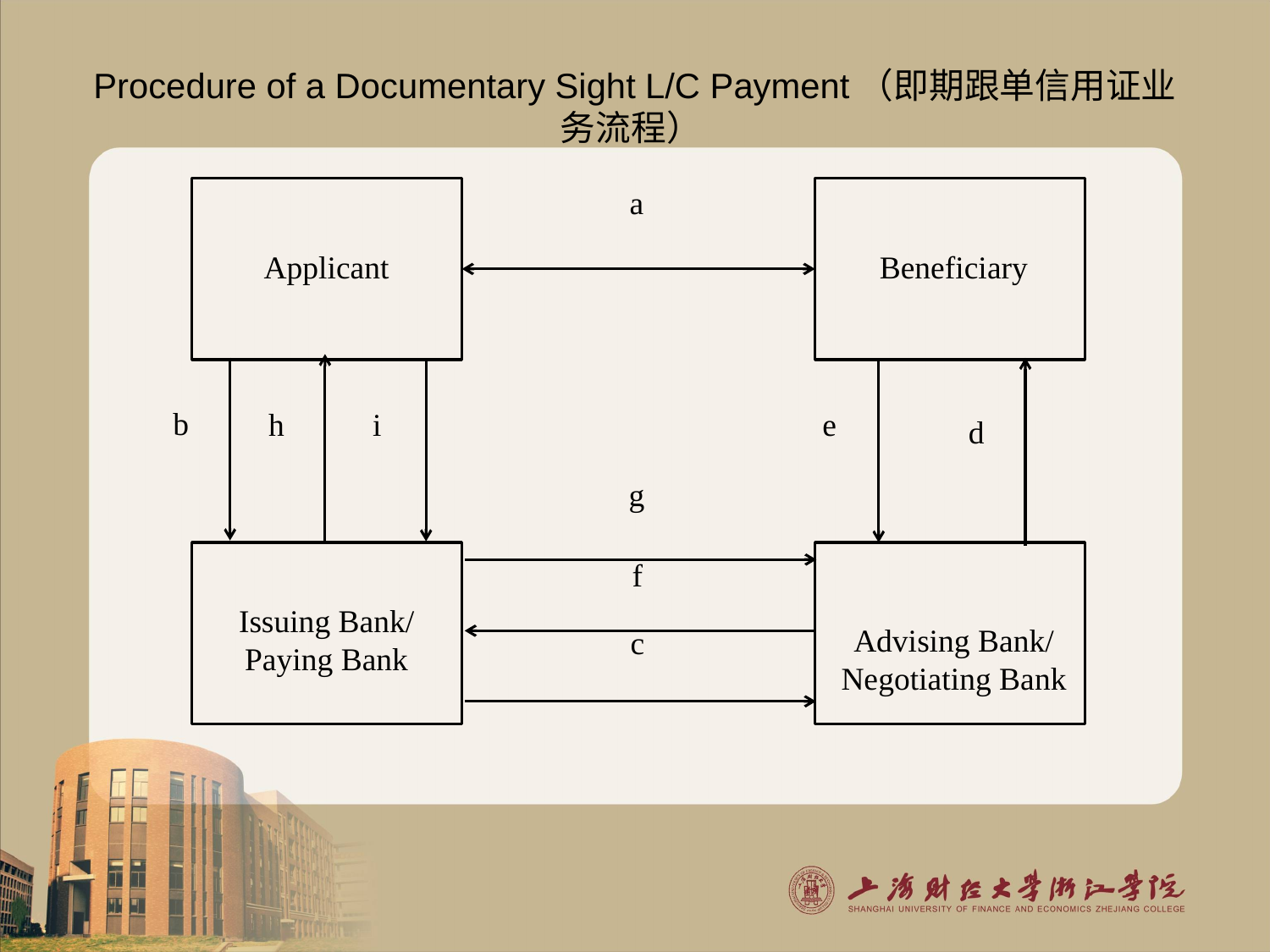

# Procedure of a Documentary Sight L/C Payment（即期跟单信用证业务流程）

a

Applicant
Beneficiary

Issuing Bank/
Paying Bank
Advising Bank/
Negotiating Bank
b
h
i
e
d
g
f
c